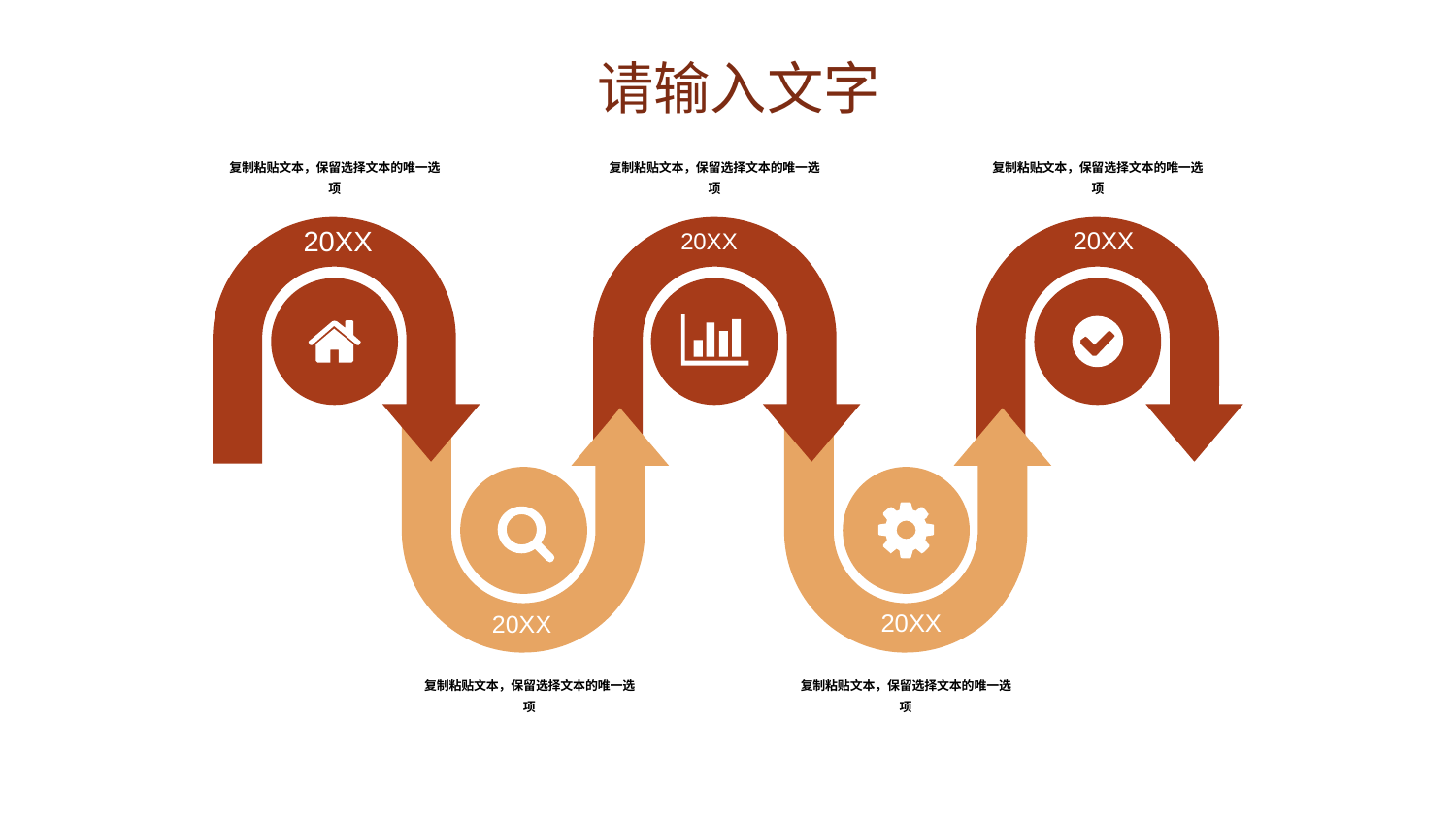

复制粘贴文本，保留选择文本的唯一选项
复制粘贴文本，保留选择文本的唯一选项
复制粘贴文本，保留选择文本的唯一选项
20XX
20XX
20XX

20XX
20XX
复制粘贴文本，保留选择文本的唯一选项
复制粘贴文本，保留选择文本的唯一选项